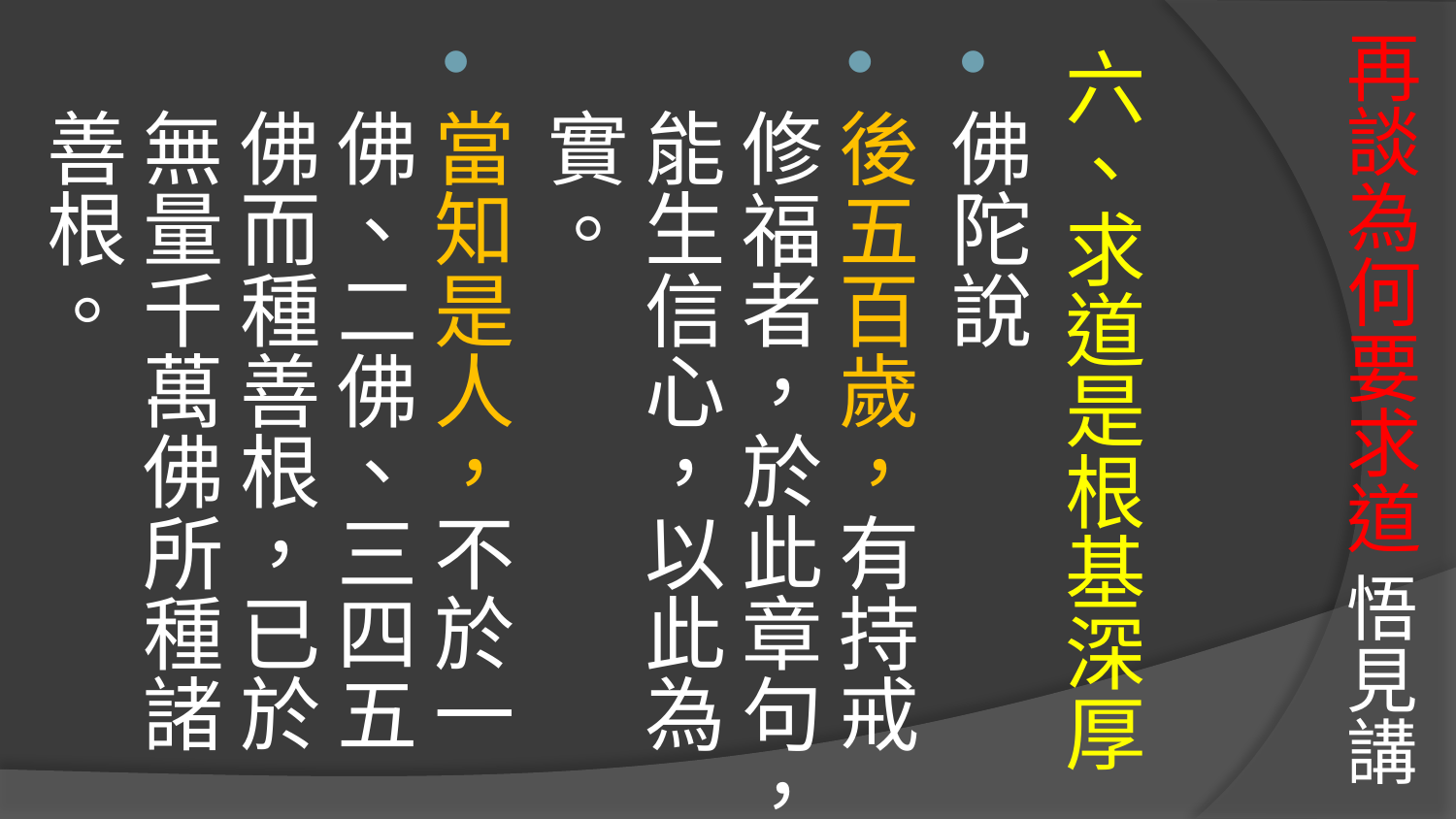

# 再談為何要求道 悟見講
六、求道是根基深厚
佛陀說
後五百歲，有持戒修福者，於此章句，能生信心，以此為實。
當知是人，不於一佛、二佛、三四五佛而種善根，已於無量千萬佛所種諸善根。